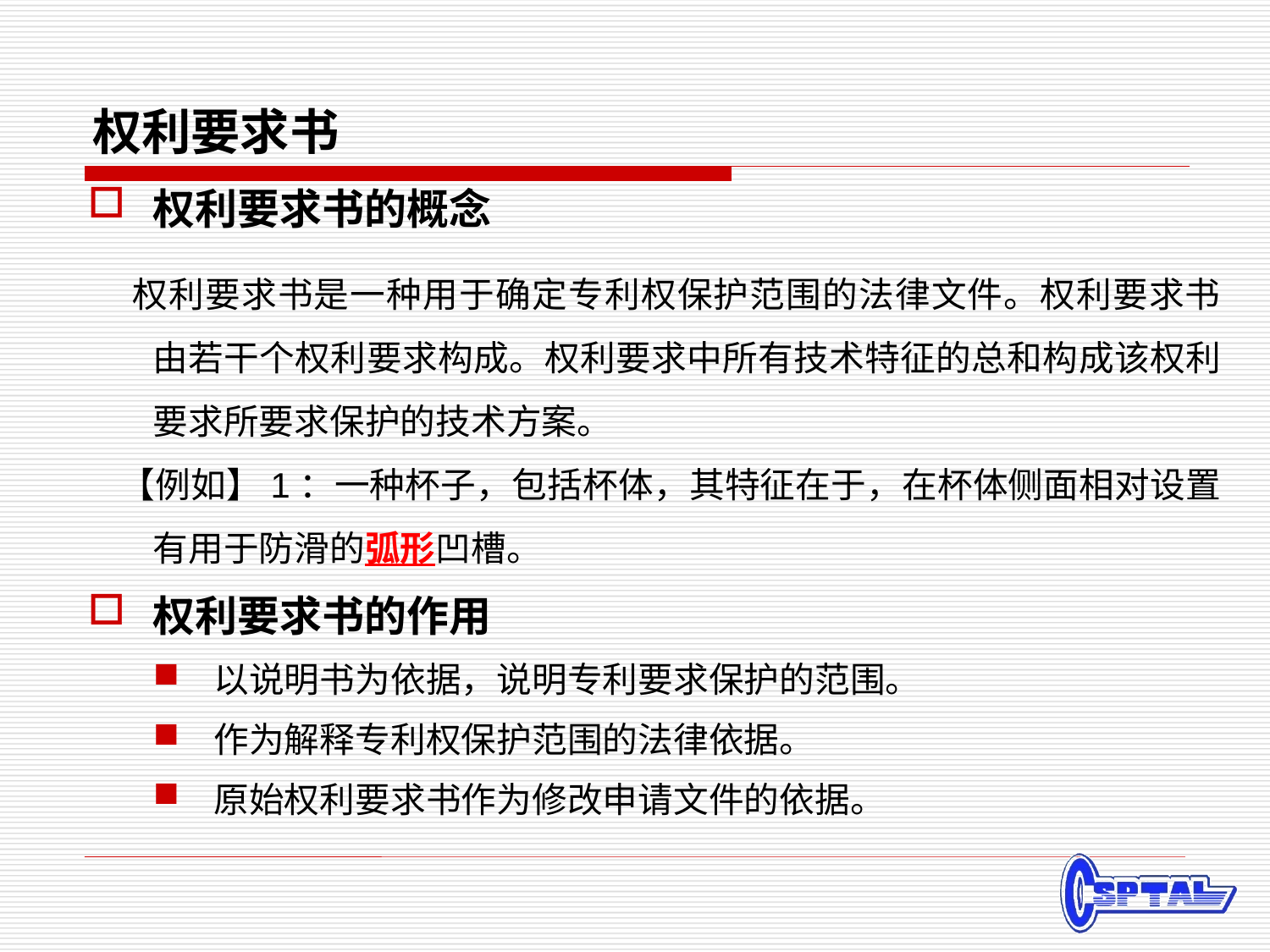

# 权利要求书
权利要求书的概念
    权利要求书是一种用于确定专利权保护范围的法律文件。权利要求书由若干个权利要求构成。权利要求中所有技术特征的总和构成该权利要求所要求保护的技术方案。
   【例如】1：一种杯子，包括杯体，其特征在于，在杯体侧面相对设置有用于防滑的弧形凹槽。
权利要求书的作用
以说明书为依据，说明专利要求保护的范围。
作为解释专利权保护范围的法律依据。
原始权利要求书作为修改申请文件的依据。